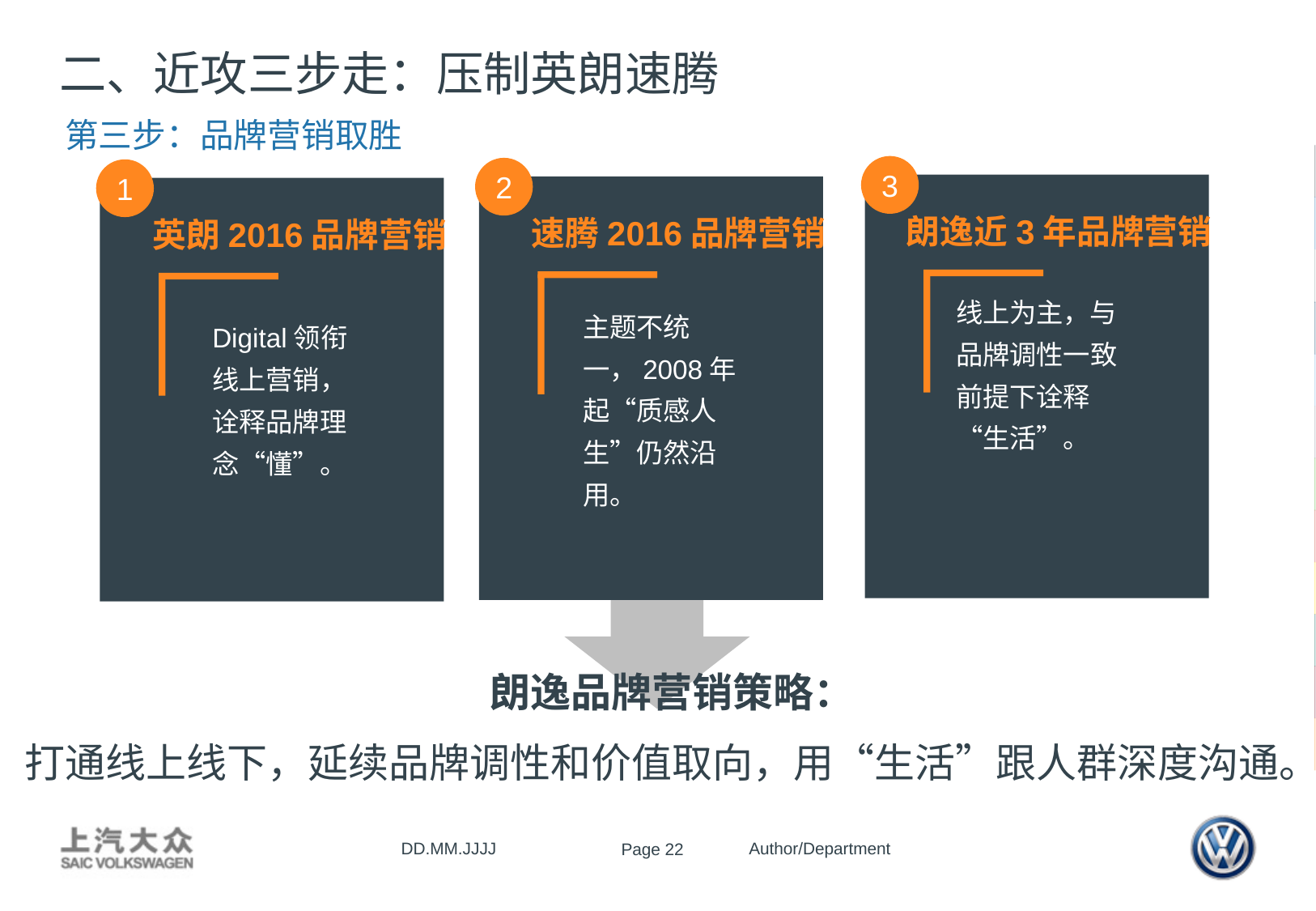

# 二、近攻三步走：压制英朗速腾
第三步：品牌营销取胜
3

朗逸近3年品牌营销

线上为主，与品牌调性一致前提下诠释“生活”。

2

速腾2016品牌营销

主题不统一，2008年起“质感人生”仍然沿用。
1

英朗2016品牌营销

Digital领衔线上营销，诠释品牌理念“懂”。

朗逸品牌营销策略：
打通线上线下，延续品牌调性和价值取向，用“生活”跟人群深度沟通。
DD.MM.JJJJ
Page 22
Author/Department